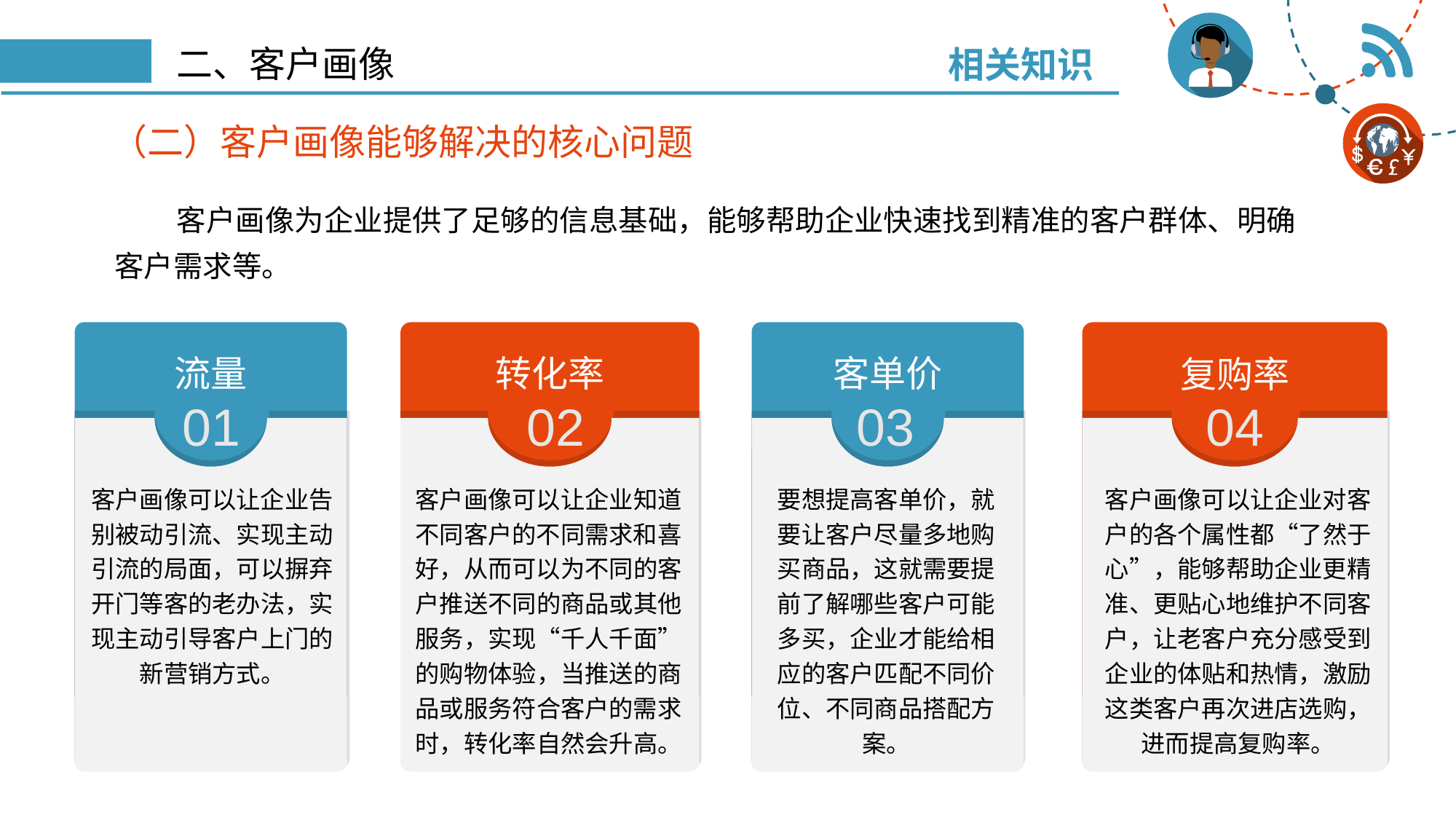

相关知识
# 二、客户画像
（二）客户画像能够解决的核心问题
客户画像为企业提供了足够的信息基础，能够帮助企业快速找到精准的客户群体、明确客户需求等。
流量
转化率
客单价
复购率
01
02
03
04

客户画像可以让企业告别被动引流、实现主动引流的局面，可以摒弃开门等客的老办法，实现主动引导客户上门的新营销方式。
客户画像可以让企业知道不同客户的不同需求和喜好，从而可以为不同的客户推送不同的商品或其他服务，实现“千人千面”的购物体验，当推送的商品或服务符合客户的需求时，转化率自然会升高。
要想提高客单价，就要让客户尽量多地购买商品，这就需要提前了解哪些客户可能多买，企业才能给相应的客户匹配不同价位、不同商品搭配方案。
客户画像可以让企业对客户的各个属性都“了然于心”，能够帮助企业更精准、更贴心地维护不同客户，让老客户充分感受到企业的体贴和热情，激励这类客户再次进店选购，进而提高复购率。